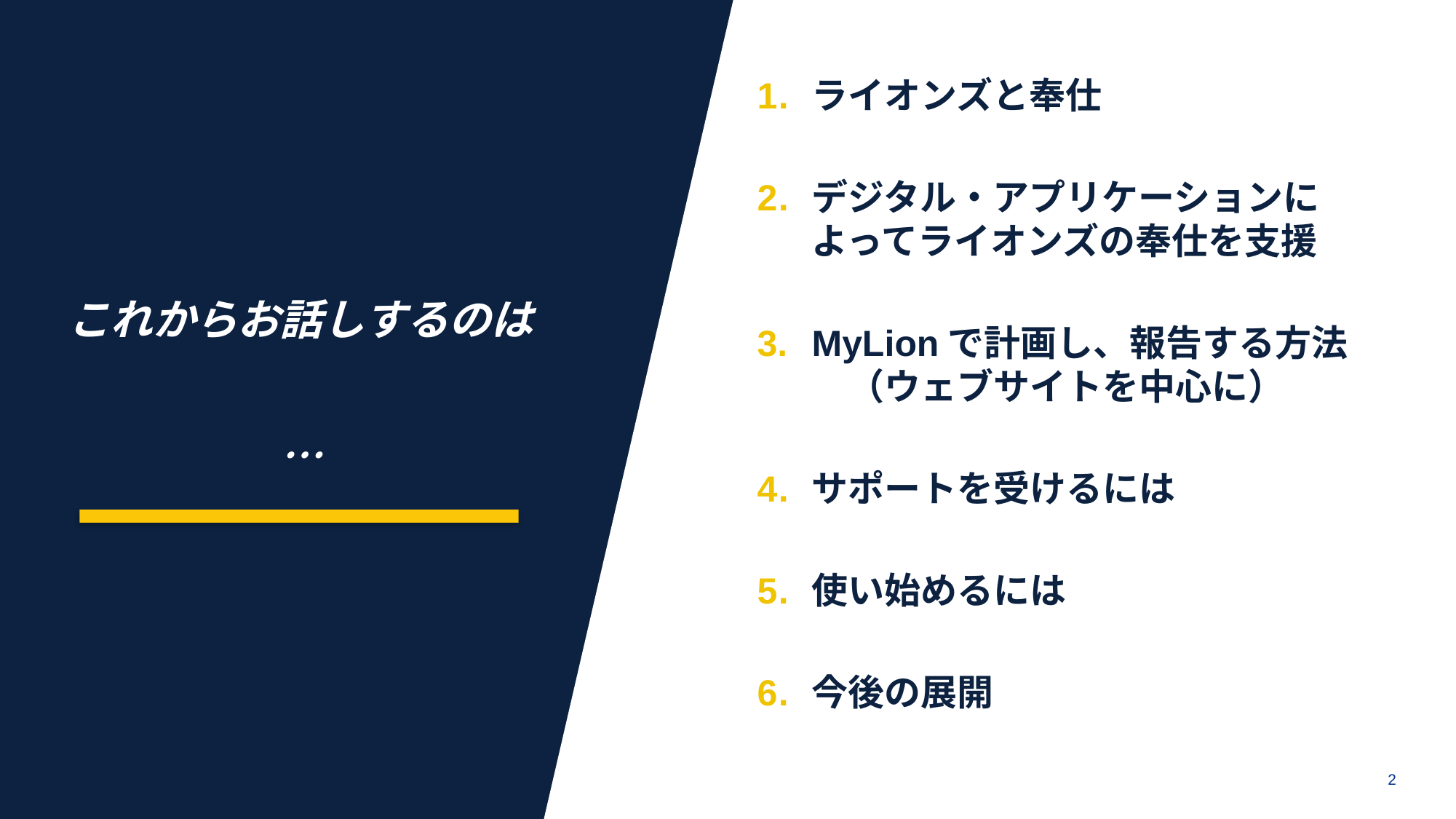

aa
A,
ライオンズと奉仕

デジタル・アプリケーションによってライオンズの奉仕を支援

MyLionで計画し、報告する方法　（ウェブサイトを中心に）

サポートを受けるには

使い始めるには

今後の展開

これからお話しするのは…
2